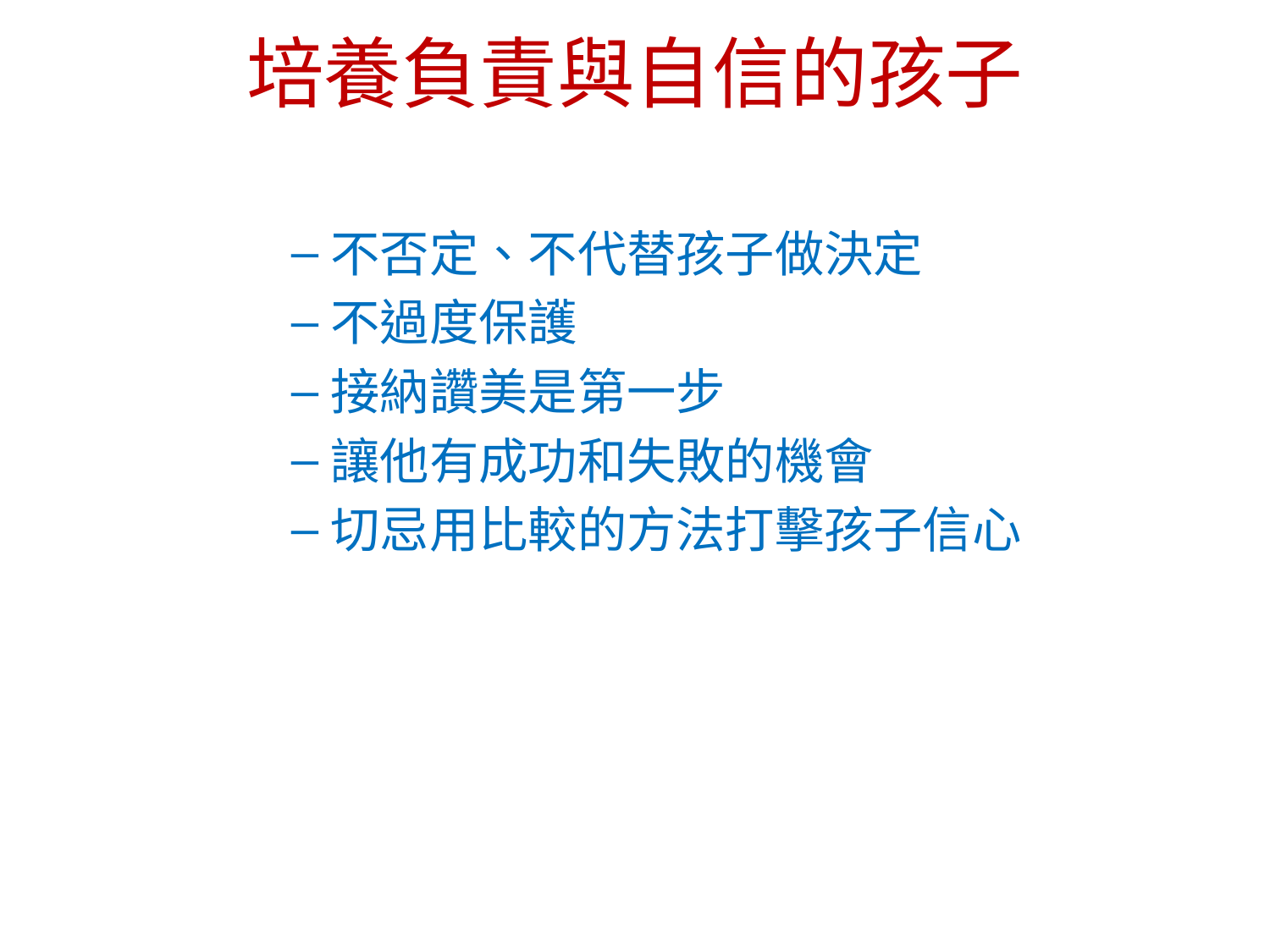

# 培養負責與自信的孩子
不否定、不代替孩子做決定
不過度保護
接納讚美是第一步
讓他有成功和失敗的機會
切忌用比較的方法打擊孩子信心